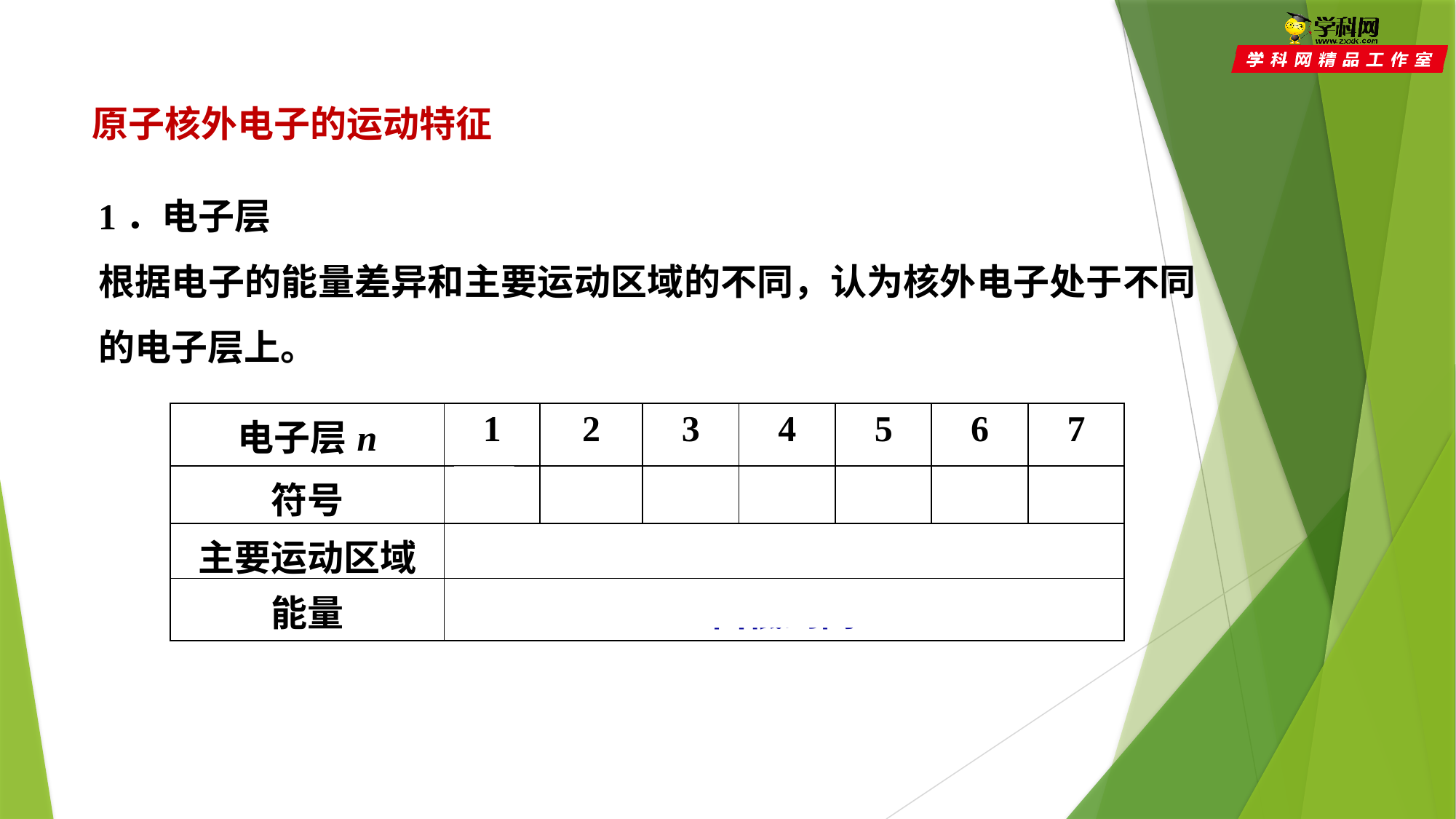

原子核外电子的运动特征
1．电子层
根据电子的能量差异和主要运动区域的不同，认为核外电子处于不同的电子层上。
| 电子层n | 1 | 2 | 3 | 4 | 5 | 6 | 7 |
| --- | --- | --- | --- | --- | --- | --- | --- |
| 符号 | K | L | M | N | O | P | Q |
| 主要运动区域 | 由近到远 |  |  |  |  |  |  |
| 能量 | 由低到高 |  |  |  |  |  |  |